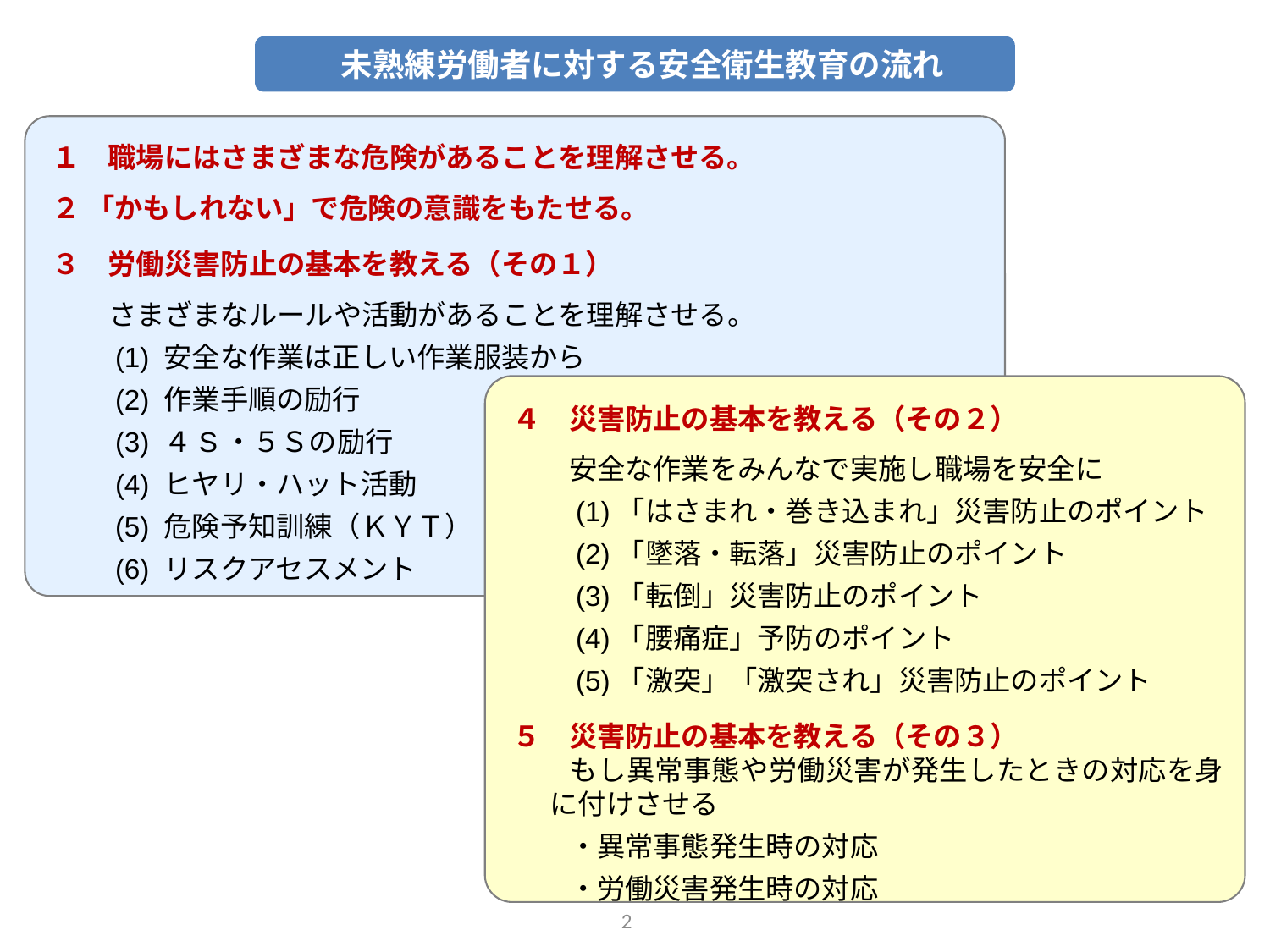

未熟練労働者に対する安全衛生教育の流れ
１　職場にはさまざまな危険があることを理解させる。
２ 「かもしれない」で危険の意識をもたせる。
３　労働災害防止の基本を教える（その１）
　　さまざまなルールや活動があることを理解させる。
　　(1) 安全な作業は正しい作業服装から
　　(2) 作業手順の励行
　　(3) ４S・５Ｓの励行
　　(4) ヒヤリ・ハット活動
　　(5) 危険予知訓練（ＫＹＴ）
　　(6) リスクアセスメント
４　災害防止の基本を教える（その２）
　　安全な作業をみんなで実施し職場を安全に
　　(1)「はさまれ・巻き込まれ」災害防止のポイント
　　(2)「墜落・転落」災害防止のポイント
　　(3)「転倒」災害防止のポイント
　　(4)「腰痛症」予防のポイント
　　(5)「激突」「激突され」災害防止のポイント
５　災害防止の基本を教える（その３）
　　もし異常事態や労働災害が発生したときの対応を身に付けさせる
　　・異常事態発生時の対応
　　・労働災害発生時の対応
2